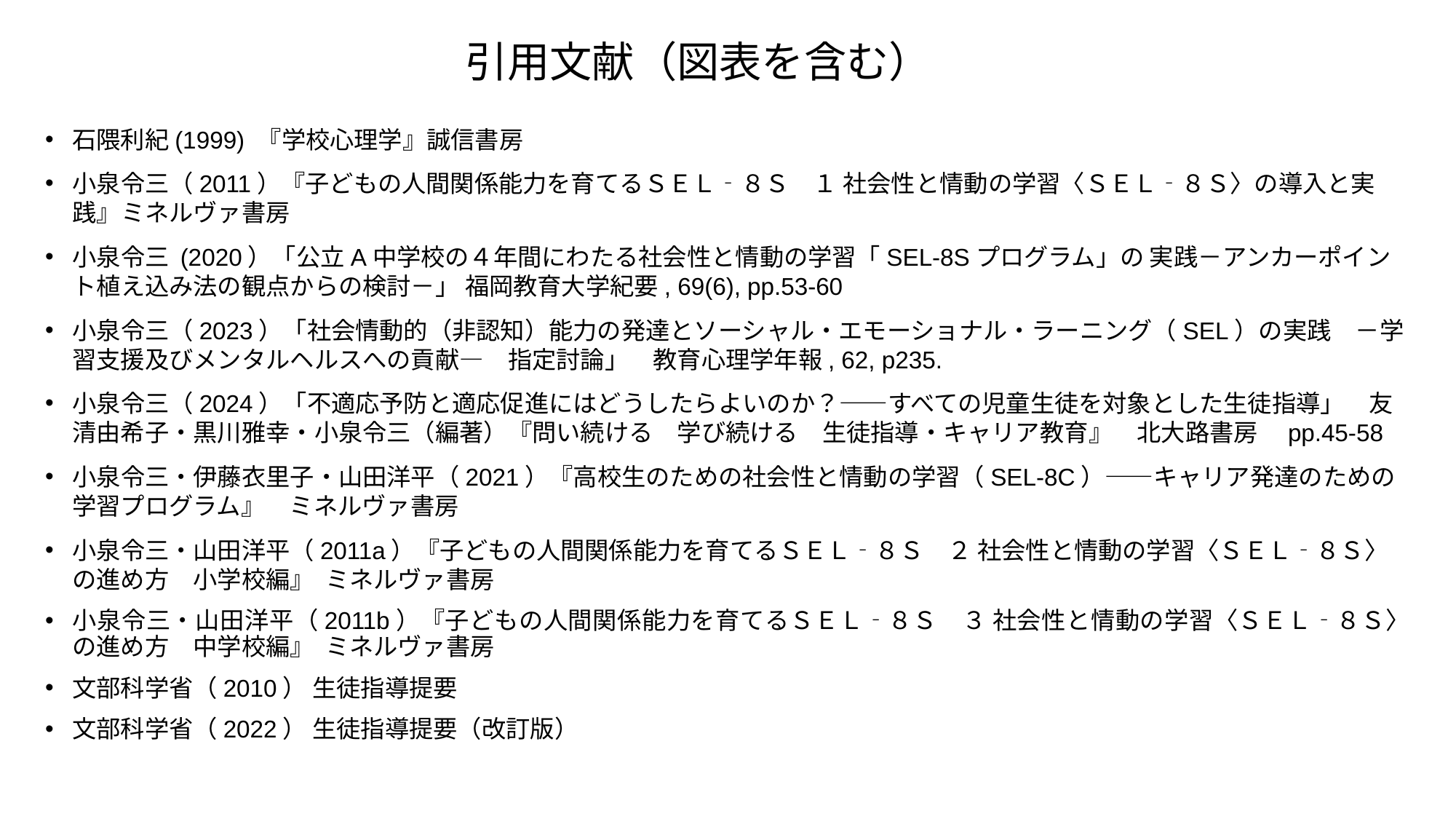

引用文献（図表を含む）
石隈利紀(1999) 『学校心理学』誠信書房
小泉令三（2011）『子どもの人間関係能力を育てるＳＥＬ‐８Ｓ　１ 社会性と情動の学習〈ＳＥＬ‐８Ｓ〉の導入と実践』ミネルヴァ書房
小泉令三 (2020）「公立A中学校の４年間にわたる社会性と情動の学習「SEL-8Sプログラム」の 実践－アンカーポイント植え込み法の観点からの検討－」 福岡教育大学紀要, 69(6), pp.53-60
小泉令三（2023）「社会情動的（非認知）能力の発達とソーシャル・エモーショナル・ラーニング（SEL）の実践　－学習支援及びメンタルヘルスへの貢献―　指定討論」　教育心理学年報, 62, p235.
小泉令三（2024）「不適応予防と適応促進にはどうしたらよいのか？――すべての児童生徒を対象とした生徒指導」　友清由希子・黒川雅幸・小泉令三（編著）『問い続ける　学び続ける　生徒指導・キャリア教育』　北大路書房　pp.45-58
小泉令三・伊藤衣里子・山田洋平（2021）『高校生のための社会性と情動の学習（SEL-8C）――キャリア発達のための学習プログラム』　ミネルヴァ書房
小泉令三・山田洋平（2011a）『子どもの人間関係能力を育てるＳＥＬ‐８Ｓ　２ 社会性と情動の学習〈ＳＥＬ‐８Ｓ〉の進め方　小学校編』  ミネルヴァ書房
小泉令三・山田洋平（2011b）『子どもの人間関係能力を育てるＳＥＬ‐８Ｓ　３ 社会性と情動の学習〈ＳＥＬ‐８Ｓ〉の進め方　中学校編』  ミネルヴァ書房
文部科学省（2010） 生徒指導提要
文部科学省（2022） 生徒指導提要（改訂版）